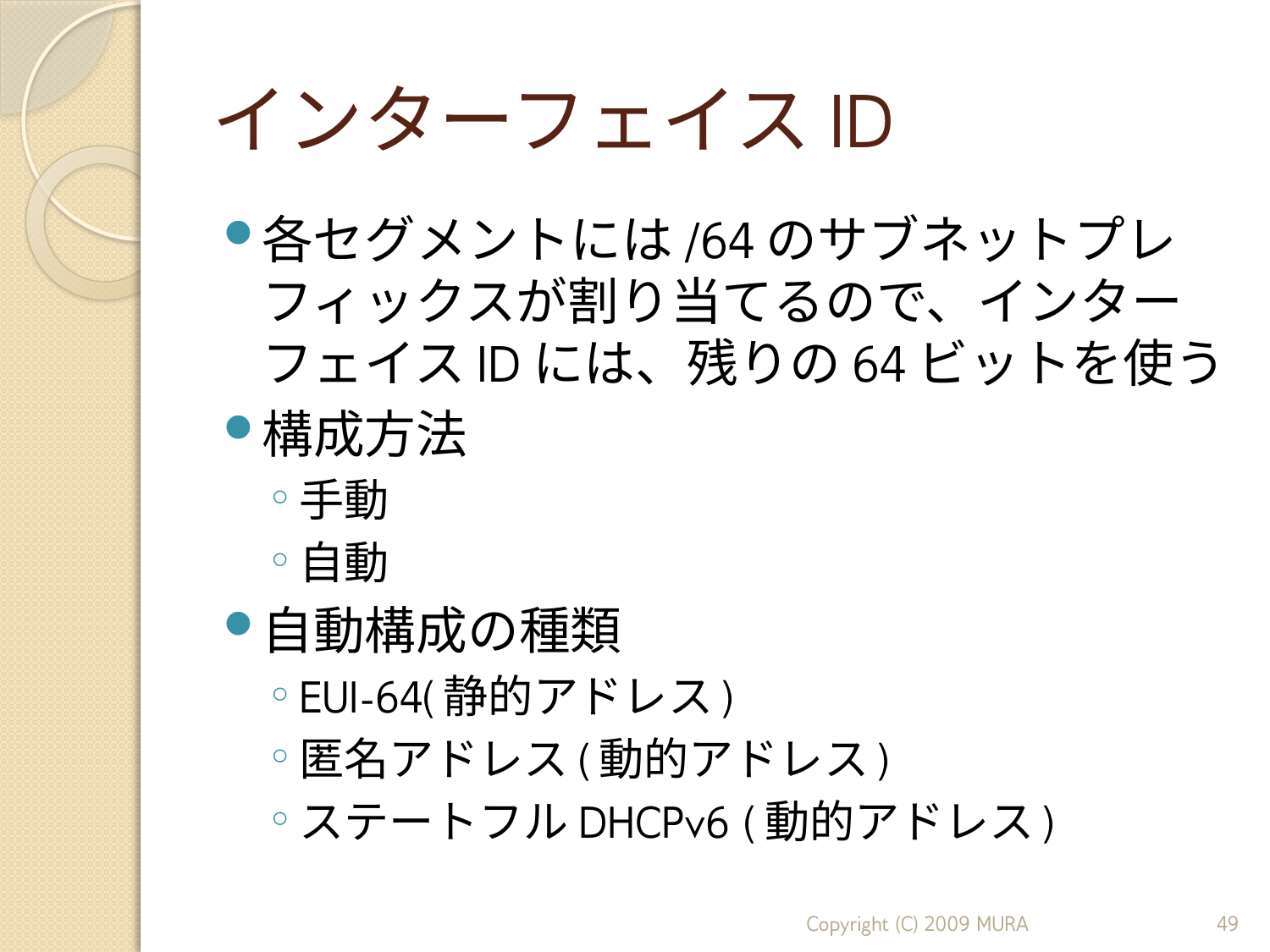

# インターフェイスID
各セグメントには/64のサブネットプレフィックスが割り当てるので、インターフェイスIDには、残りの64ビットを使う
構成方法
手動
自動
自動構成の種類
EUI-64(静的アドレス)
匿名アドレス(動的アドレス)
ステートフルDHCPv6 (動的アドレス)
Copyright (C) 2009 MURA
49